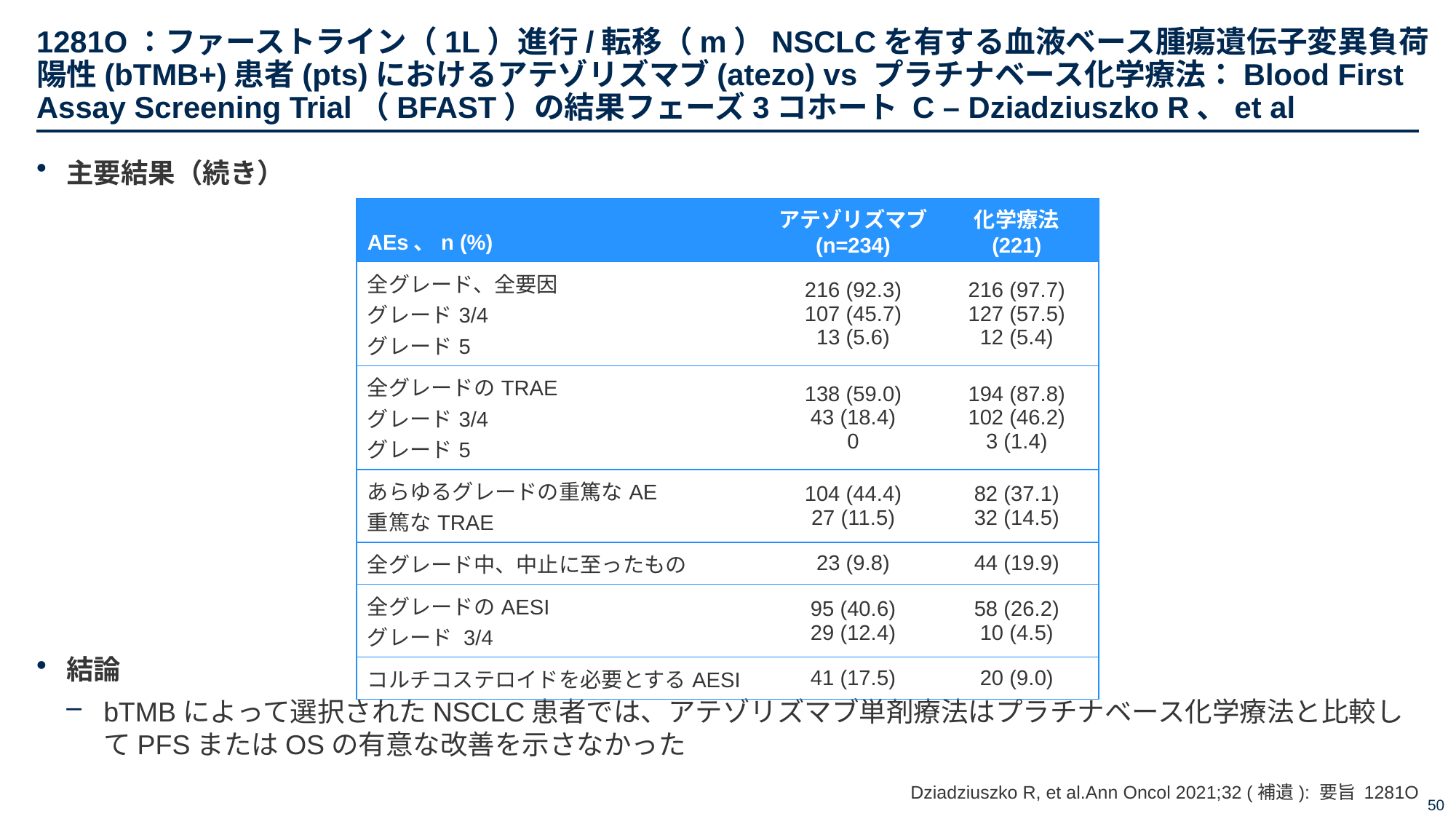

# 1281O：ファーストライン（1L）進行/転移（m）NSCLCを有する血液ベース腫瘍遺伝子変異負荷陽性(bTMB+)患者(pts)におけるアテゾリズマブ(atezo) vs プラチナベース化学療法：Blood First Assay Screening Trial（BFAST）の結果フェーズ3コホート C – Dziadziuszko R、et al
主要結果（続き）
結論
bTMBによって選択されたNSCLC患者では、アテゾリズマブ単剤療法はプラチナベース化学療法と比較してPFSまたはOSの有意な改善を示さなかった
| AEs、n (%) | アテゾリズマブ (n=234) | 化学療法 (221) |
| --- | --- | --- |
| 全グレード、全要因 グレード3/4 グレード5 | 216 (92.3) 107 (45.7) 13 (5.6) | 216 (97.7) 127 (57.5) 12 (5.4) |
| 全グレードのTRAE グレード3/4 グレード5 | 138 (59.0) 43 (18.4) 0 | 194 (87.8) 102 (46.2) 3 (1.4) |
| あらゆるグレードの重篤なAE 重篤なTRAE | 104 (44.4) 27 (11.5) | 82 (37.1) 32 (14.5) |
| 全グレード中、中止に至ったもの | 23 (9.8) | 44 (19.9) |
| 全グレードのAESI グレード 3/4 | 95 (40.6) 29 (12.4) | 58 (26.2) 10 (4.5) |
| コルチコステロイドを必要とするAESI | 41 (17.5) | 20 (9.0) |
Dziadziuszko R, et al.Ann Oncol 2021;32 (補遺): 要旨 1281O